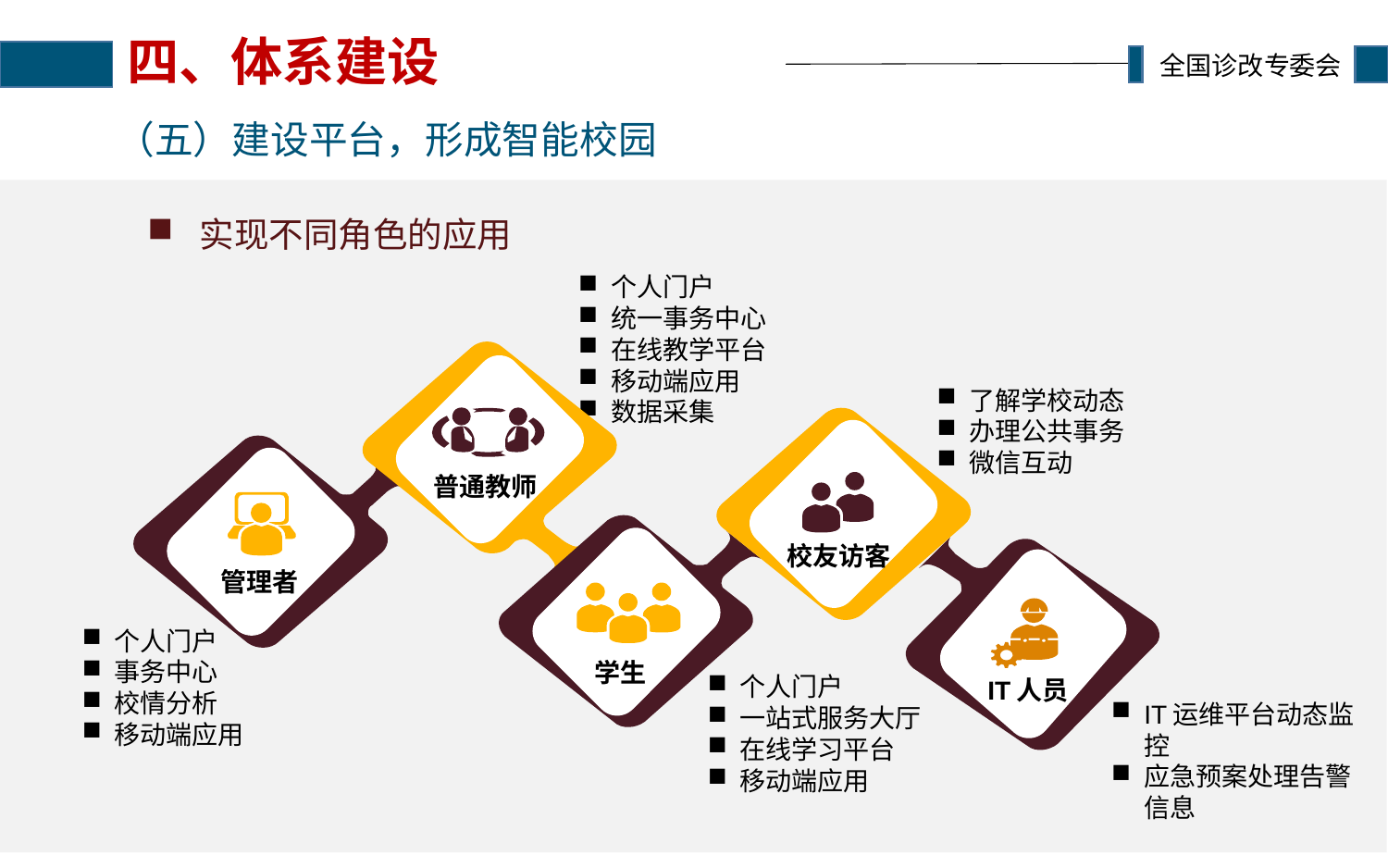

# 四、体系建设
（五）建设平台，形成智能校园

实现不同角色的应用
个人门户
统一事务中心
在线教学平台
移动端应用
数据采集

普通教师
了解学校动态
办理公共事务
微信互动

校友访客

 管理者

    学生

    IT人员

个人门户
事务中心
校情分析
移动端应用
个人门户
一站式服务大厅
在线学习平台
移动端应用
IT运维平台动态监控
应急预案处理告警信息